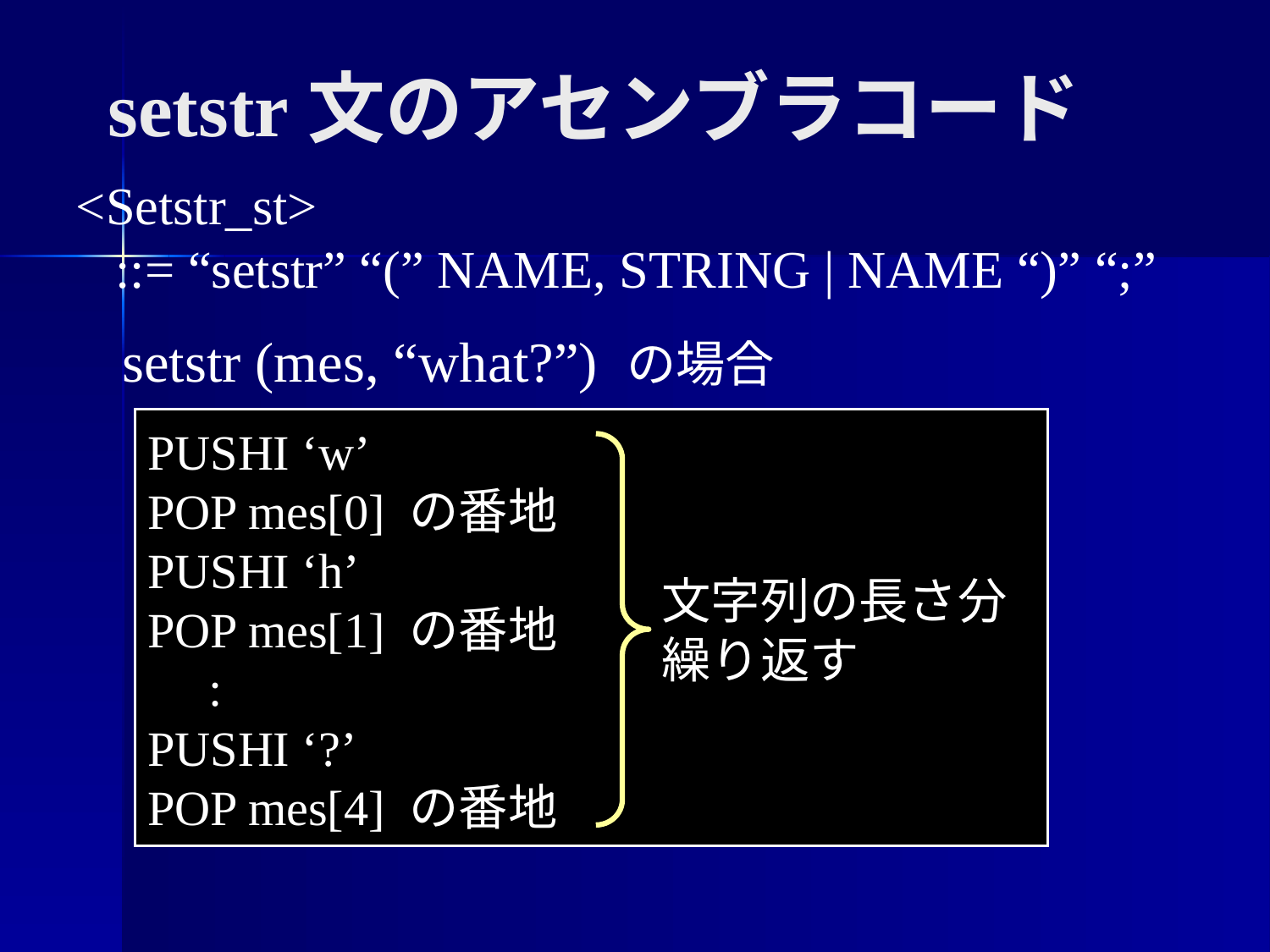

setstr文のアセンブラコード
<Setstr_st>
   ::= “setstr” “(” NAME, STRING | NAME “)” “;”
setstr (mes, “what?”) の場合
PUSHI ‘w’
POP mes[0] の番地
PUSHI ‘h’
POP mes[1] の番地
     :
PUSHI ‘?’
POP mes[4] の番地

文字列の長さ分
繰り返す